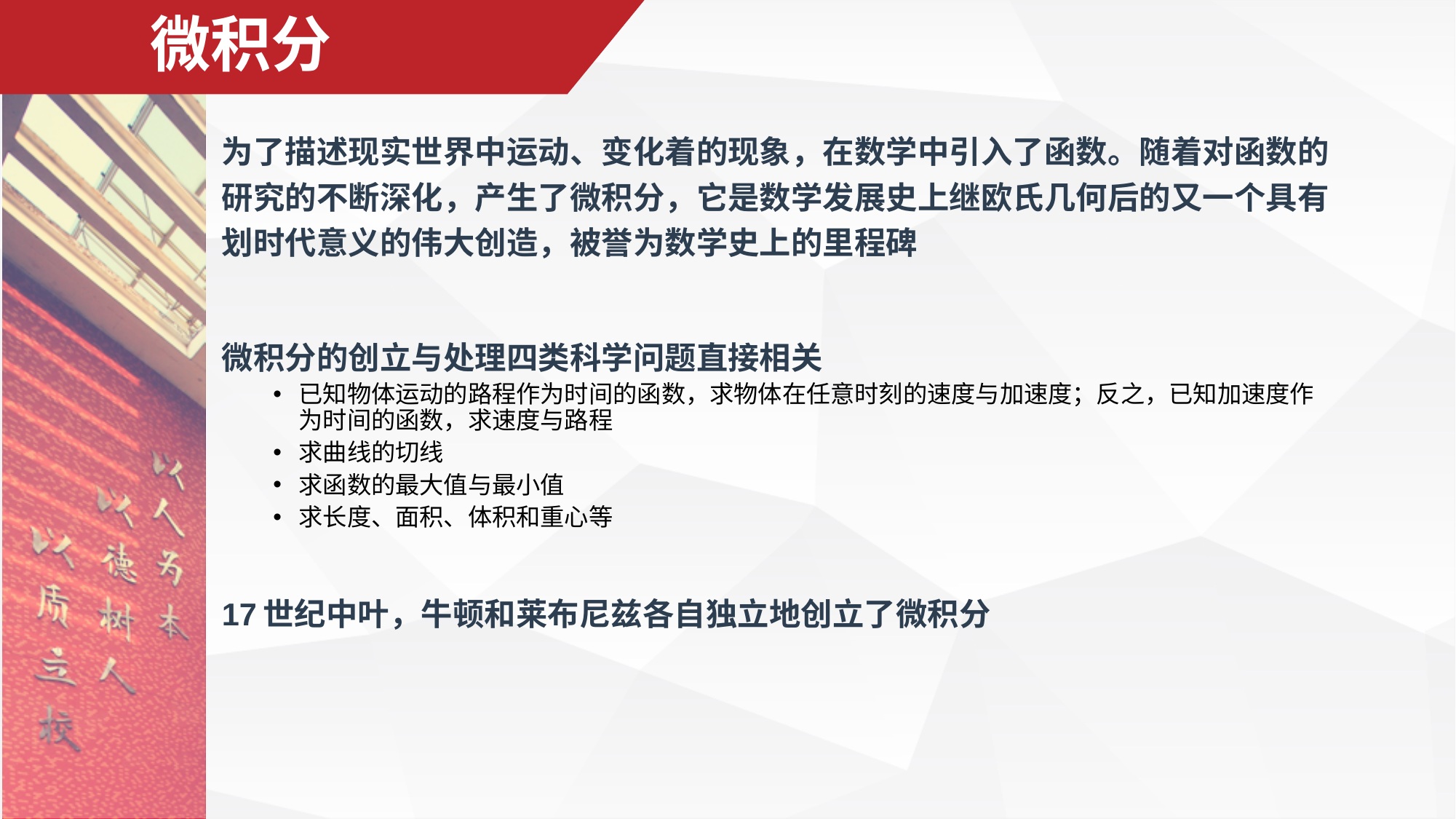

# 微积分
为了描述现实世界中运动、变化着的现象，在数学中引入了函数。随着对函数的研究的不断深化，产生了微积分，它是数学发展史上继欧氏几何后的又一个具有划时代意义的伟大创造，被誉为数学史上的里程碑

微积分的创立与处理四类科学问题直接相关
已知物体运动的路程作为时间的函数，求物体在任意时刻的速度与加速度；反之，已知加速度作为时间的函数，求速度与路程
求曲线的切线
求函数的最大值与最小值
求长度、面积、体积和重心等

17世纪中叶，牛顿和莱布尼兹各自独立地创立了微积分